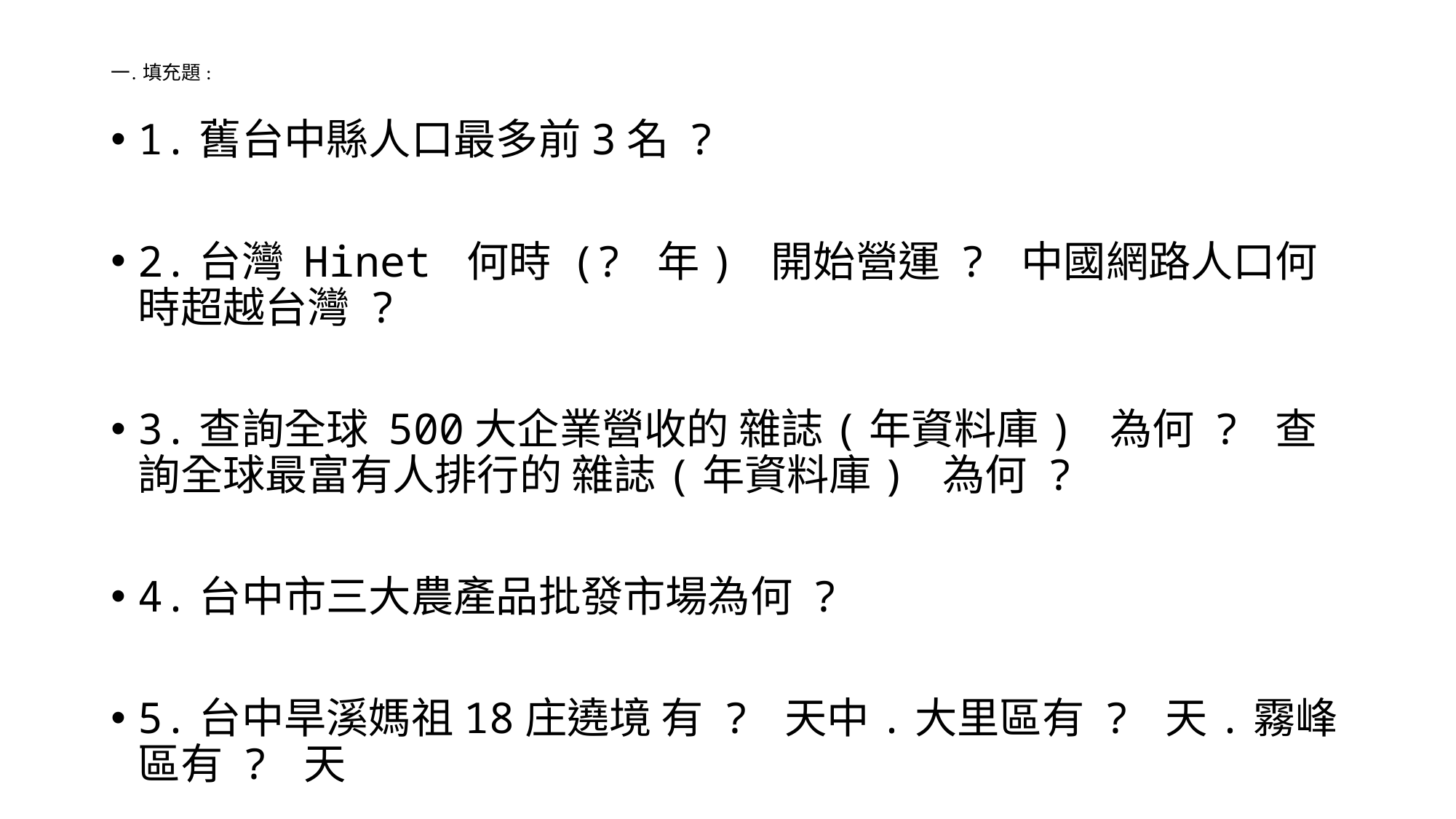

# 一.	填充題 :
1.舊台中縣人口最多前3名 ?

2.台灣 Hinet 何時 (? 年) 開始營運 ? 中國網路人口何時超越台灣 ?

3.查詢全球 500大企業營收的 雜誌(年資料庫) 為何 ? 查詢全球最富有人排行的 雜誌(年資料庫) 為何 ?

4.台中市三大農產品批發市場為何 ?

5.台中旱溪媽祖18庄遶境 有 ? 天中.大里區有 ? 天.霧峰區有 ? 天